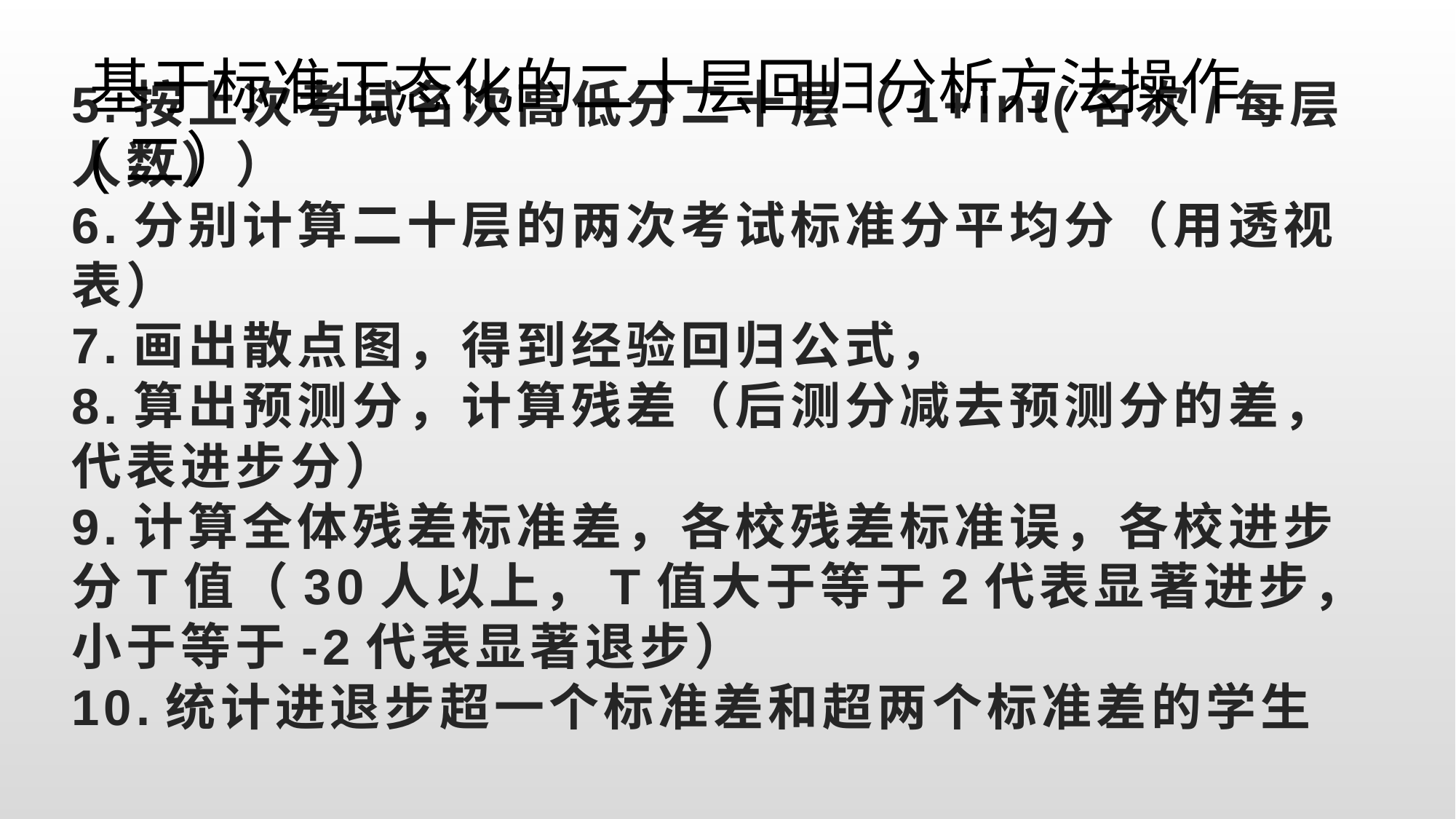

# 5.按上次考试名次高低分二十层（1+int(名次/每层人数）） 6.分别计算二十层的两次考试标准分平均分（用透视表） 7.画出散点图，得到经验回归公式， 8.算出预测分，计算残差（后测分减去预测分的差，代表进步分） 9.计算全体残差标准差，各校残差标准误，各校进步分T值（30人以上，T值大于等于2代表显著进步，小于等于-2代表显著退步） 10.统计进退步超一个标准差和超两个标准差的学生
基于标准正态化的二十层回归分析方法操作(二）